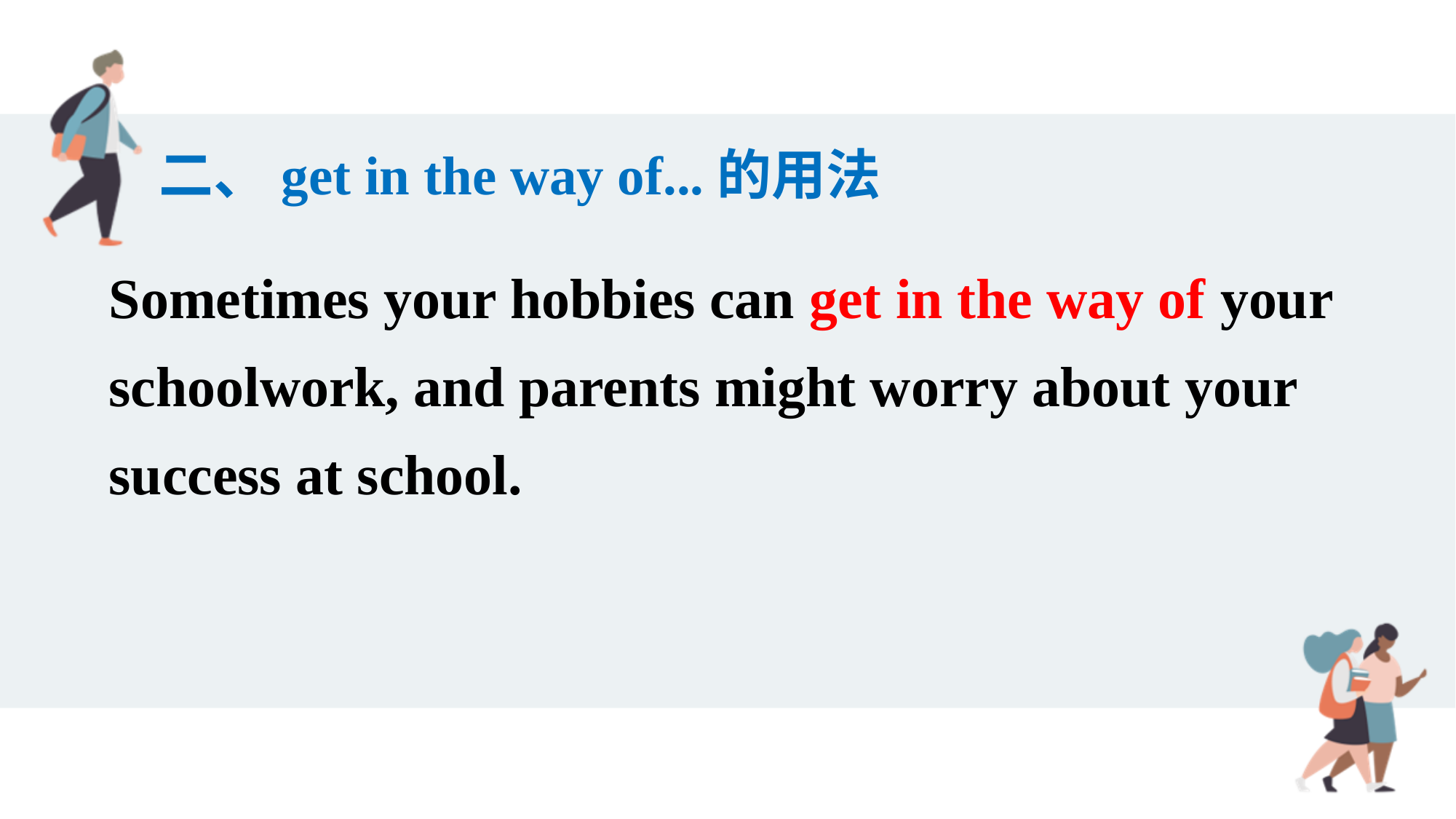

二、get in the way of...的用法
Sometimes your hobbies can get in the way of your schoolwork, and parents might worry about your success at school.